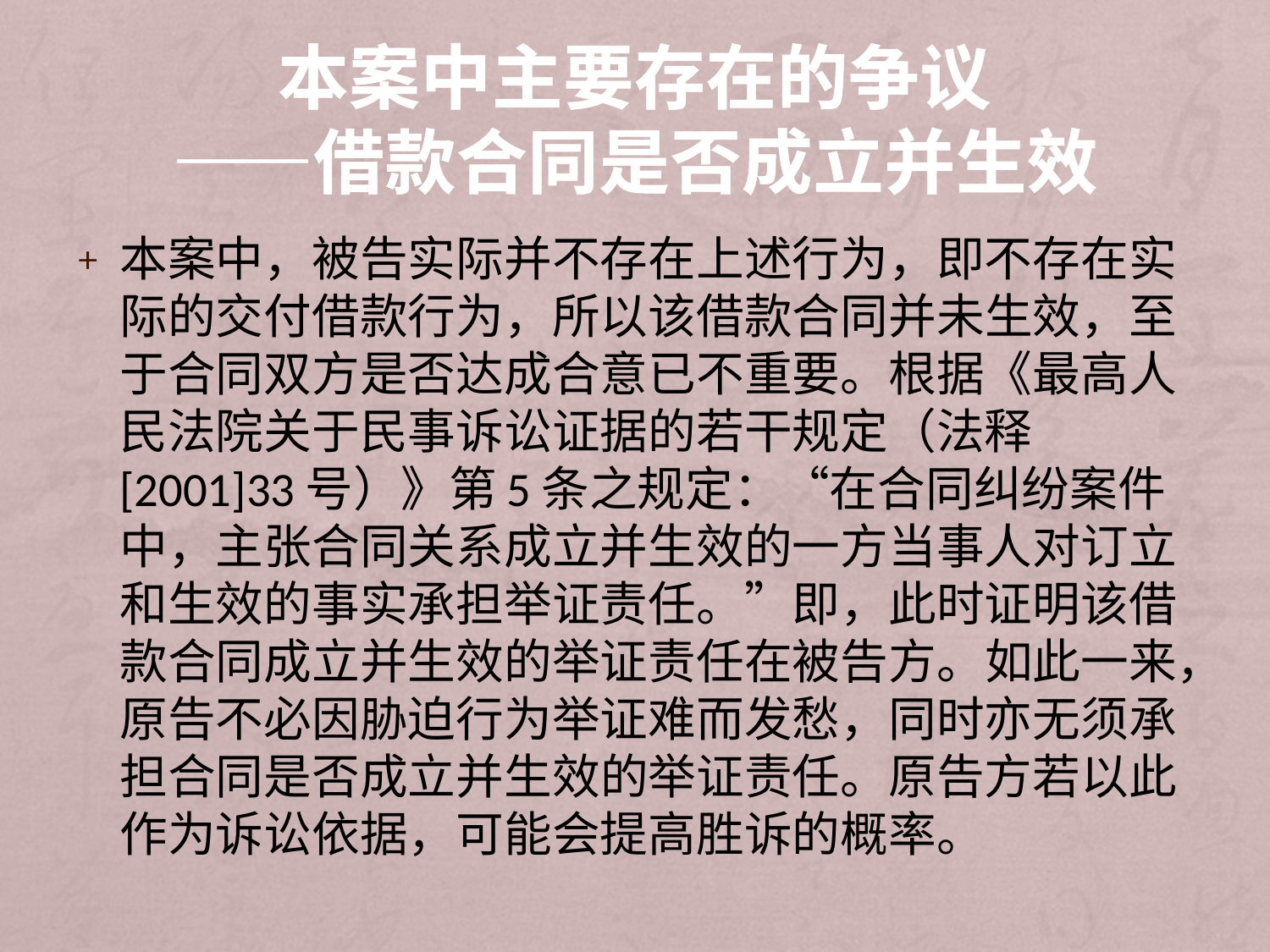

# 本案中主要存在的争议 ——借款合同是否成立并生效
本案中，被告实际并不存在上述行为，即不存在实际的交付借款行为，所以该借款合同并未生效，至于合同双方是否达成合意已不重要。根据《最高人民法院关于民事诉讼证据的若干规定（法释[2001]33号）》第5条之规定：“在合同纠纷案件中，主张合同关系成立并生效的一方当事人对订立和生效的事实承担举证责任。”即，此时证明该借款合同成立并生效的举证责任在被告方。如此一来，原告不必因胁迫行为举证难而发愁，同时亦无须承担合同是否成立并生效的举证责任。原告方若以此作为诉讼依据，可能会提高胜诉的概率。